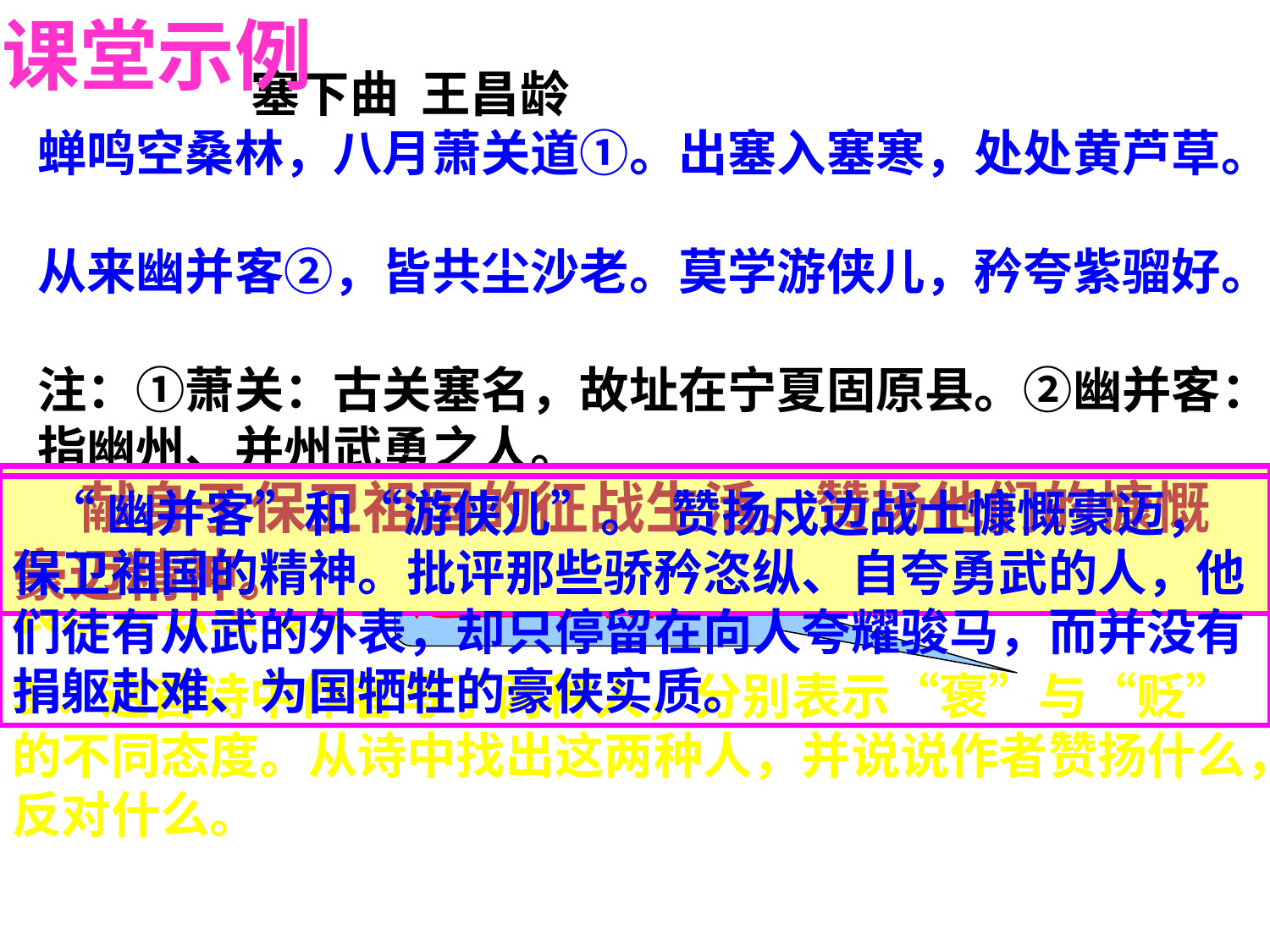

课堂示例
                  塞下曲  王昌龄
蝉鸣空桑林，八月萧关道①。出塞入塞寒，处处黄芦草。
从来幽并客②，皆共尘沙老。莫学游侠儿，矜夸紫骝好。
注：①萧关：古关塞名，故址在宁夏固原县。②幽并客：指幽州、并州武勇之人。
1．前四句写边塞景物，其中“空”、“寒”二字有什么含义?
     献身于保卫祖国的征战生活。赞扬他们的慷慨豪迈精神。
   “幽并客”和“游侠儿”。  赞扬戍边战士慷慨豪迈，保卫祖国的精神。批评那些骄矜恣纵、自夸勇武的人，他们徒有从武的外表，却只停留在向人夸耀骏马，而并没有捐躯赴难、为国牺牲的豪侠实质。
2．“皆共尘沙老”描写怎样的生活?作者对“幽并客”表现什么态度?
3．这首诗中作者写了两种人，分别表示“褒”与“贬”的不同态度。从诗中找出这两种人，并说说作者赞扬什么，反对什么。
边塞的艰苦